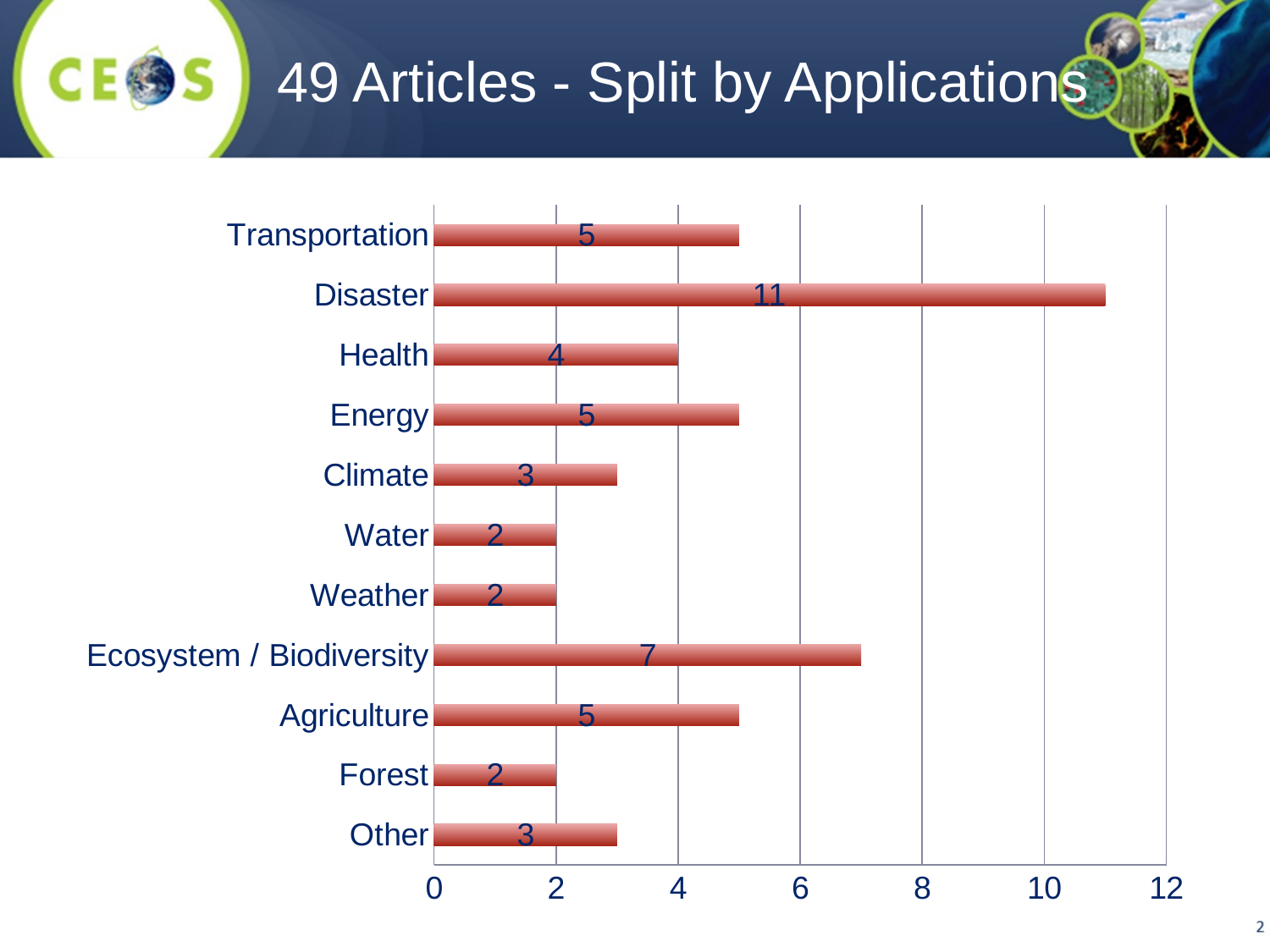

# 49 Articles - Split by Applications

### Chart

| Category | 列1 |
|---|---|
| Other | 3.0 |
| Forest | 2.0 |
| Agriculture | 5.0 |
| Ecosystem / Biodiversity | 7.0 |
| Weather | 2.0 |
| Water | 2.0 |
| Climate | 3.0 |
| Energy | 5.0 |
| Health | 4.0 |
| Disaster | 11.0 |
| Transportation | 5.0 |